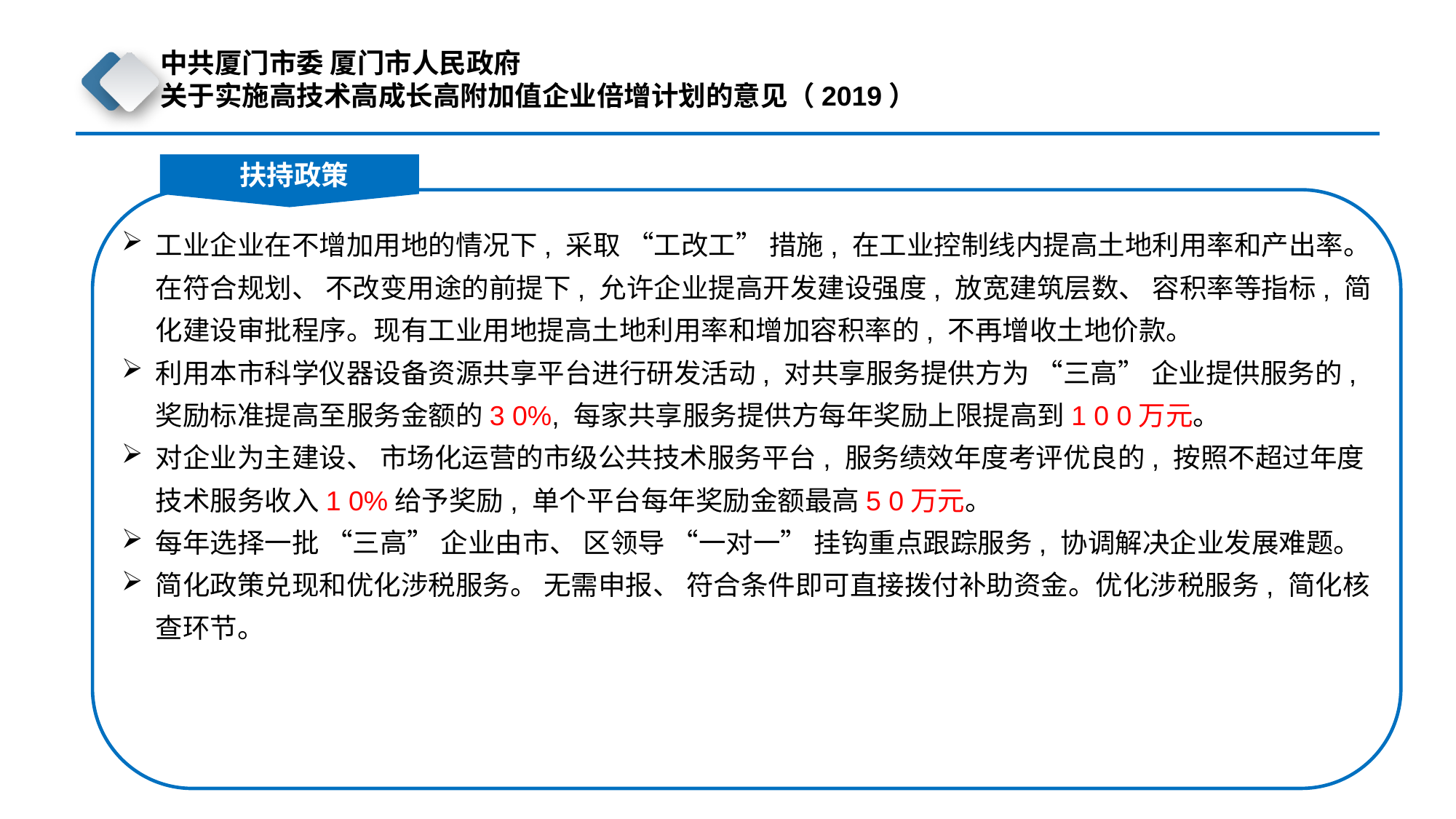

中共厦门市委 厦门市人民政府
关于实施高技术高成长高附加值企业倍增计划的意见（2019）

扶持政策

工业企业在不增加用地的情况下, 采取 “工改工” 措施, 在工业控制线内提高土地利用率和产出率。在符合规划、 不改变用途的前提下, 允许企业提高开发建设强度, 放宽建筑层数、 容积率等指标, 简化建设审批程序。现有工业用地提高土地利用率和增加容积率的, 不再增收土地价款。
利用本市科学仪器设备资源共享平台进行研发活动, 对共享服务提供方为 “三高” 企业提供服务的, 奖励标准提高至服务金额的3 0%, 每家共享服务提供方每年奖励上限提高到1 0 0万元。
对企业为主建设、 市场化运营的市级公共技术服务平台, 服务绩效年度考评优良的, 按照不超过年度技术服务收入1 0%给予奖励, 单个平台每年奖励金额最高5 0万元。
每年选择一批 “三高” 企业由市、 区领导 “一对一” 挂钩重点跟踪服务, 协调解决企业发展难题。
简化政策兑现和优化涉税服务。 无需申报、 符合条件即可直接拨付补助资金。优化涉税服务, 简化核查环节。